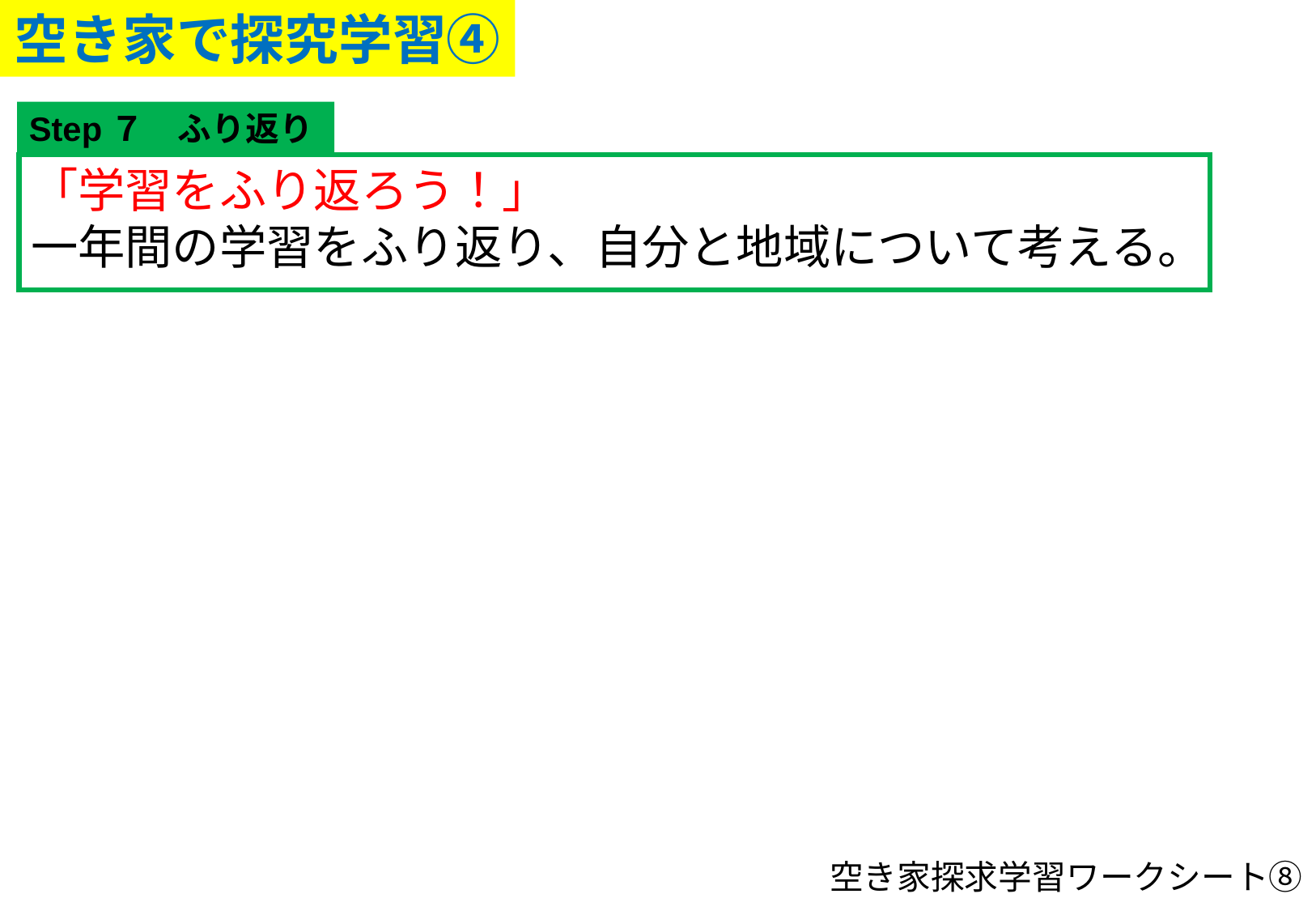

空き家で探究学習④
Step７　ふり返り
「学習をふり返ろう！」
一年間の学習をふり返り、自分と地域について考える。

空き家探求学習ワークシート⑧